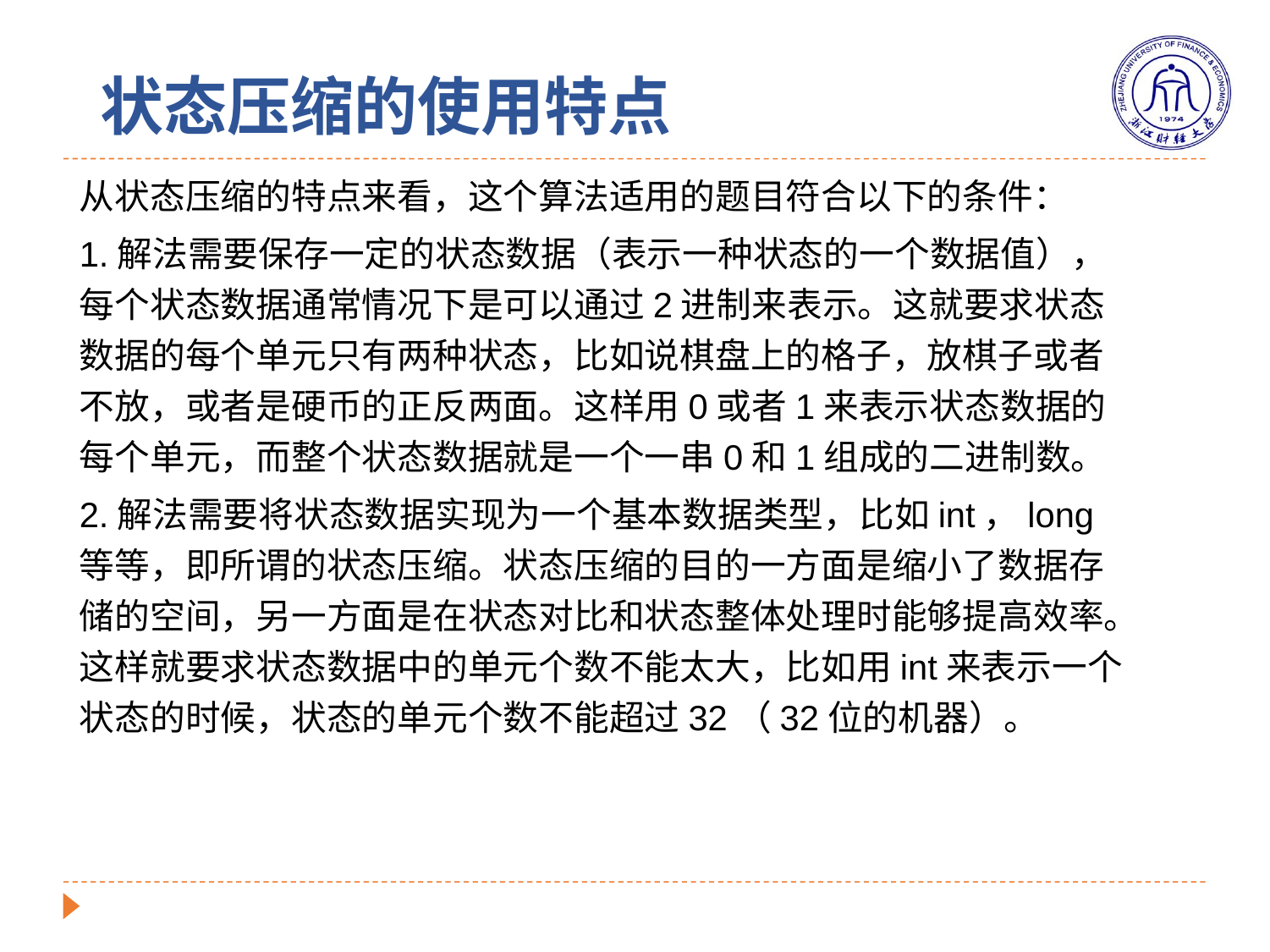

# 状态压缩的使用特点
从状态压缩的特点来看，这个算法适用的题目符合以下的条件：
1.解法需要保存一定的状态数据（表示一种状态的一个数据值），每个状态数据通常情况下是可以通过2进制来表示。这就要求状态数据的每个单元只有两种状态，比如说棋盘上的格子，放棋子或者不放，或者是硬币的正反两面。这样用0或者1来表示状态数据的每个单元，而整个状态数据就是一个一串0和1组成的二进制数。
2.解法需要将状态数据实现为一个基本数据类型，比如int，long等等，即所谓的状态压缩。状态压缩的目的一方面是缩小了数据存储的空间，另一方面是在状态对比和状态整体处理时能够提高效率。这样就要求状态数据中的单元个数不能太大，比如用int来表示一个状态的时候，状态的单元个数不能超过32（32位的机器）。